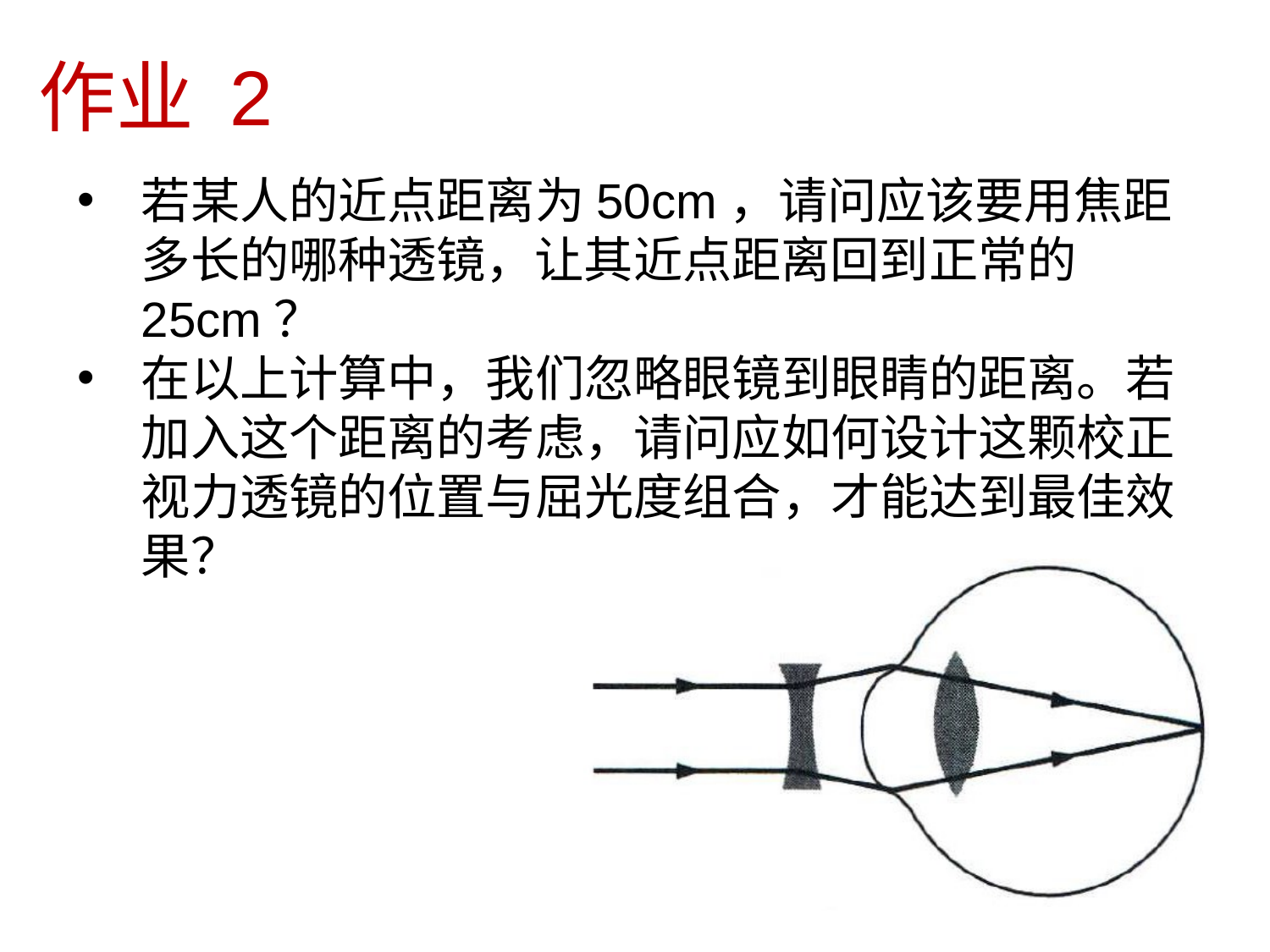

作业 2
若某人的近点距离为50cm，请问应该要用焦距多长的哪种透镜，让其近点距离回到正常的25cm？
在以上计算中，我们忽略眼镜到眼睛的距离。若加入这个距离的考虑，请问应如何设计这颗校正视力透镜的位置与屈光度组合，才能达到最佳效果？